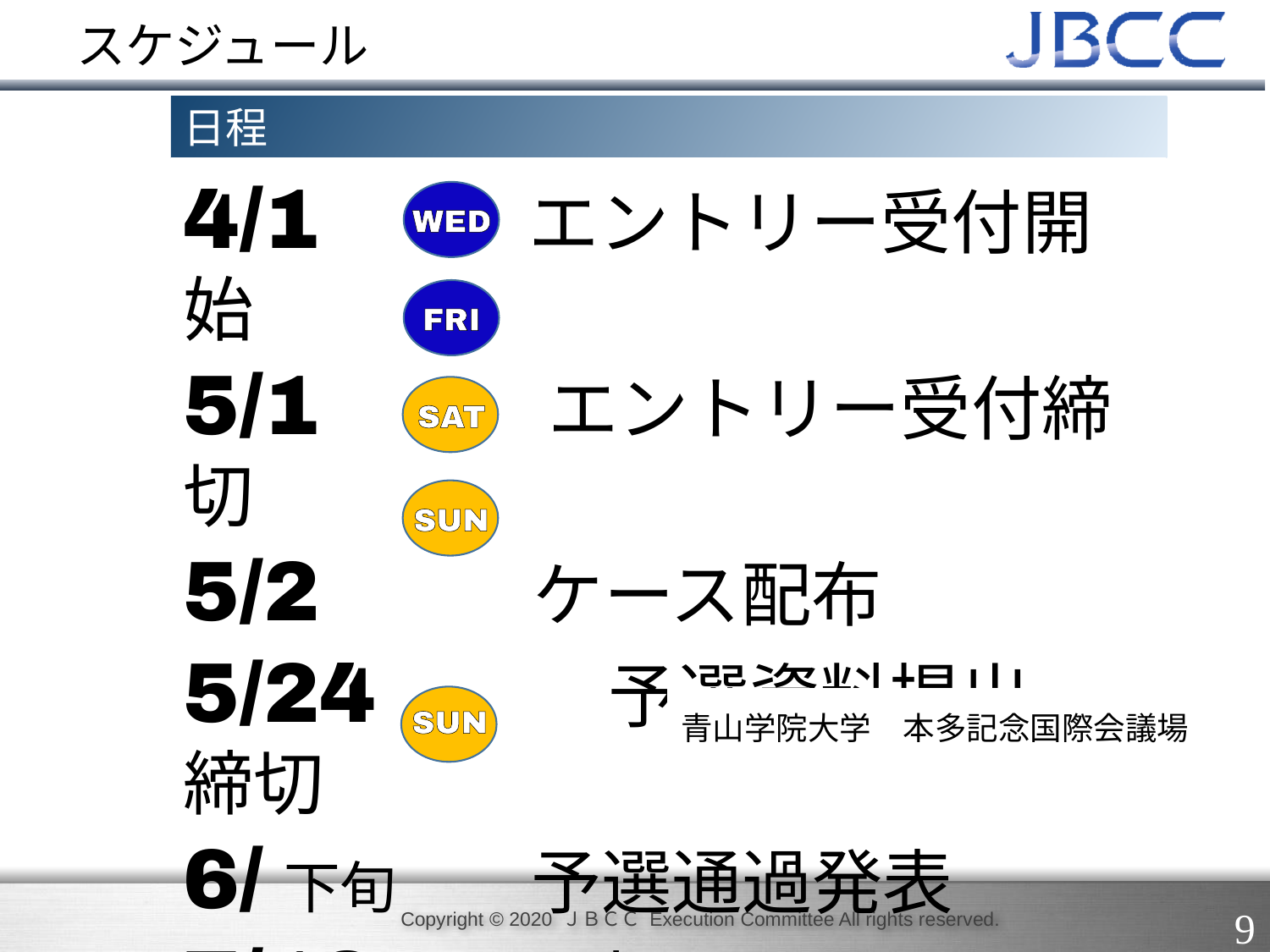

# スケジュール
日程
4/1　　 エントリー受付開始
5/1	    エントリー受付締切
5/2  　     ケース配布
5/24　　　予選資料提出　締切
6/下旬  　  予選通過発表
7/19  　　本選

WED

SAT

SUN

SUN
青山学院大学　本多記念国際会議場

FRI
9